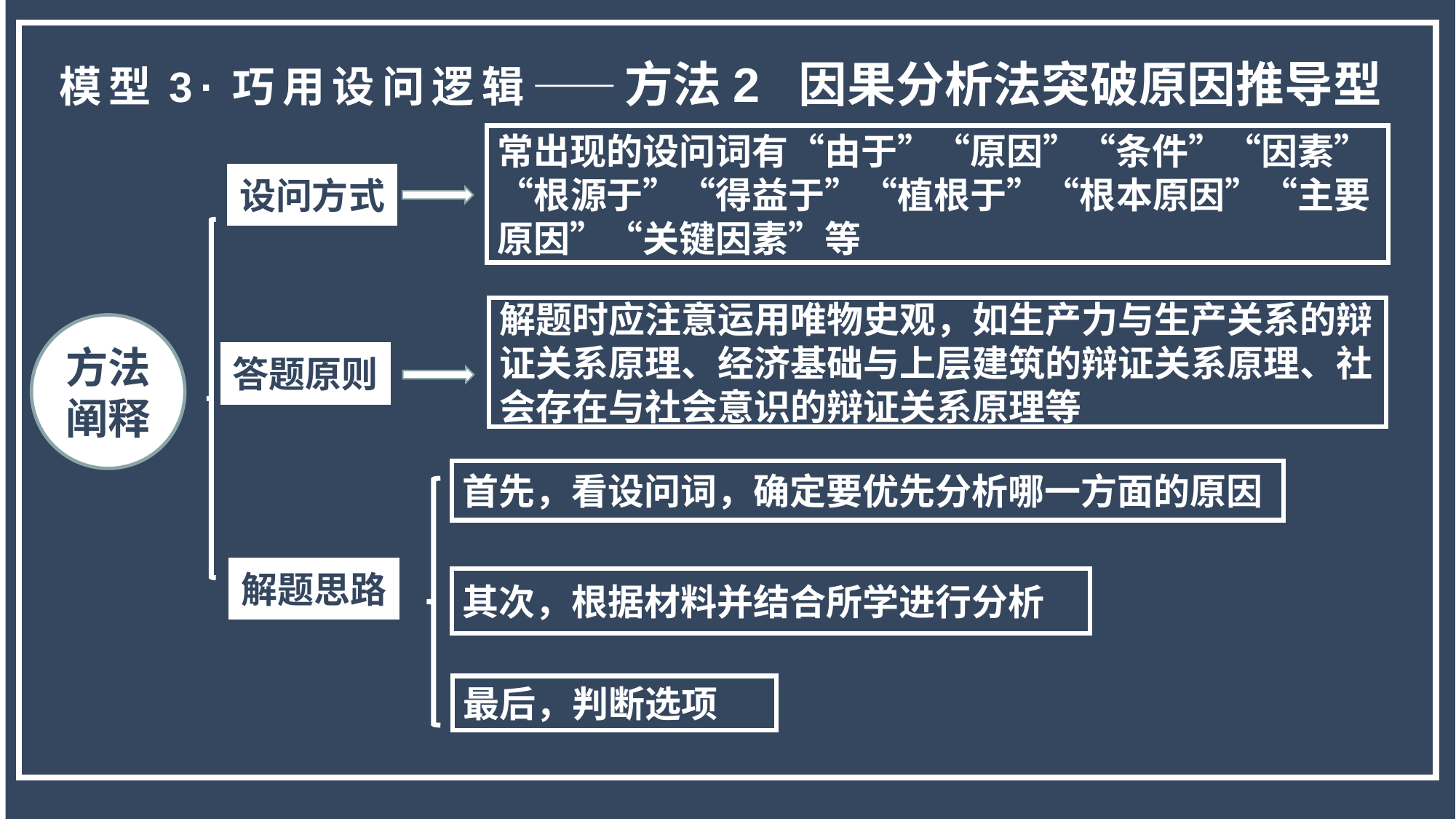

模型3·巧用设问逻辑——方法2  因果分析法突破原因推导型
常出现的设问词有“由于”“原因”“条件”“因素”“根源于”“得益于”“植根于”“根本原因”“主要原因”“关键因素”等
设问方式

解题时应注意运用唯物史观，如生产力与生产关系的辩证关系原理、经济基础与上层建筑的辩证关系原理、社会存在与社会意识的辩证关系原理等
方法阐释
答题原则

首先，看设问词，确定要优先分析哪一方面的原因

解题思路
其次，根据材料并结合所学进行分析
最后，判断选项